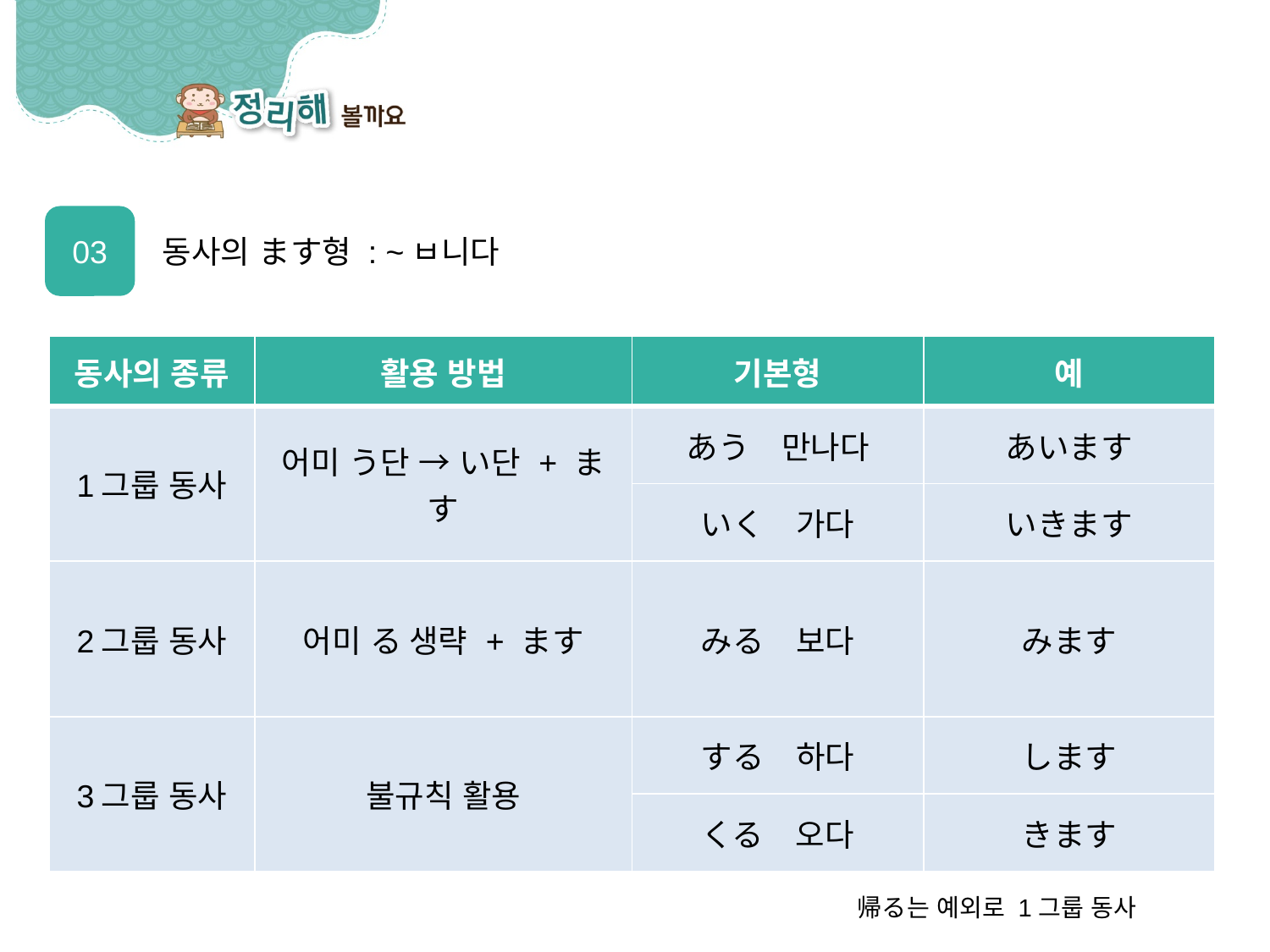

03
동사의 ます형 : ~ㅂ니다
| 동사의 종류 | 활용 방법 | 기본형 | 예 |
| --- | --- | --- | --- |
| 1그룹 동사 | 어미 う단 → い단 + ます | あう　만나다 | あいます |
|  |  | いく　가다 | いきます |
| 2그룹 동사 | 어미 る 생략 + ます | みる　보다 | みます |
| 3그룹 동사 | 불규칙 활용 | する　하다 | します |
|  |  | くる　오다 | きます |
帰る는 예외로 1그룹 동사